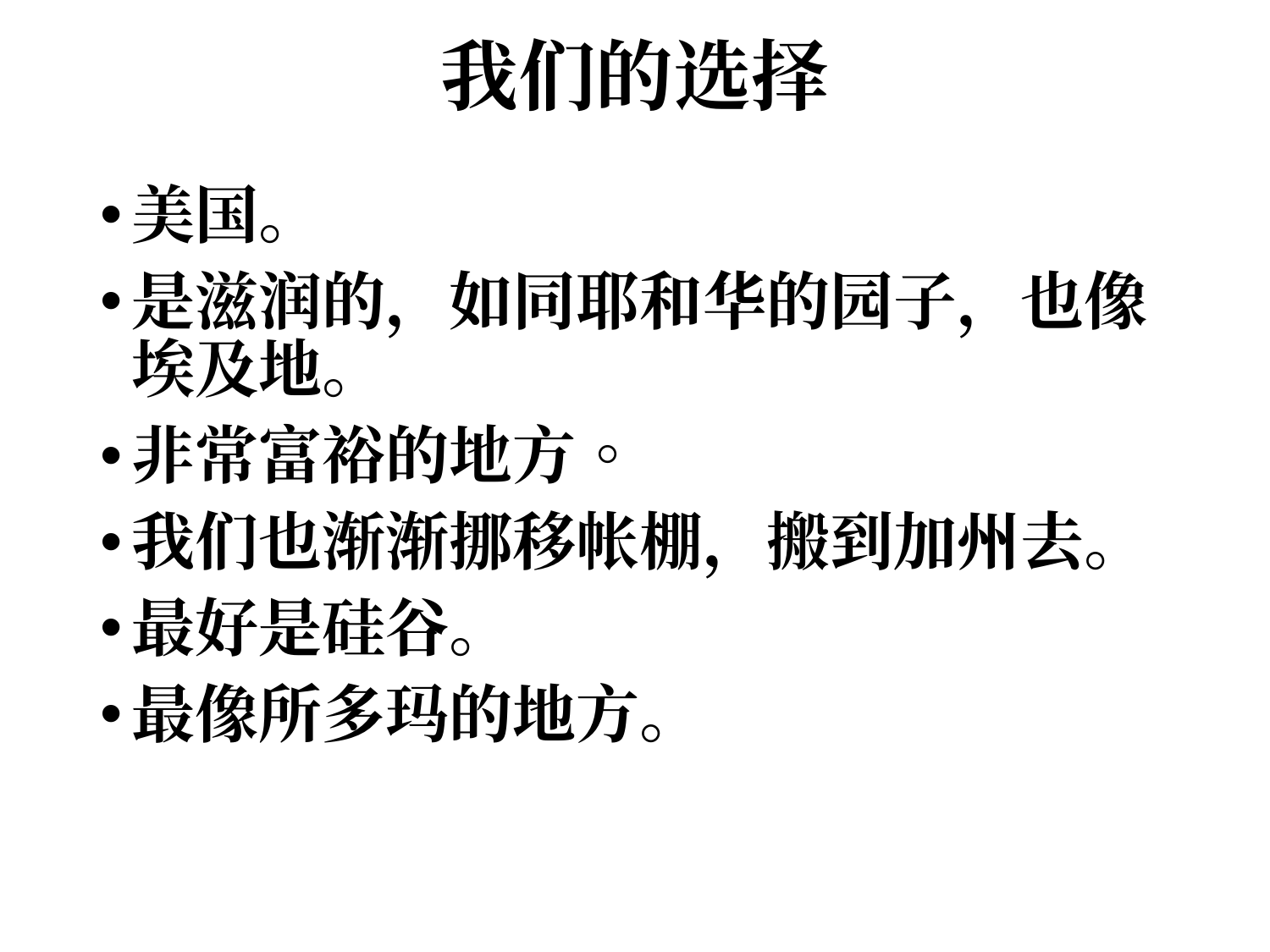

# 我们的选择
美国。
是滋润的，如同耶和华的园子，也像埃及地。
非常富裕的地方。
我们也渐渐挪移帐棚，搬到加州去。
最好是硅谷。
最像所多玛的地方。